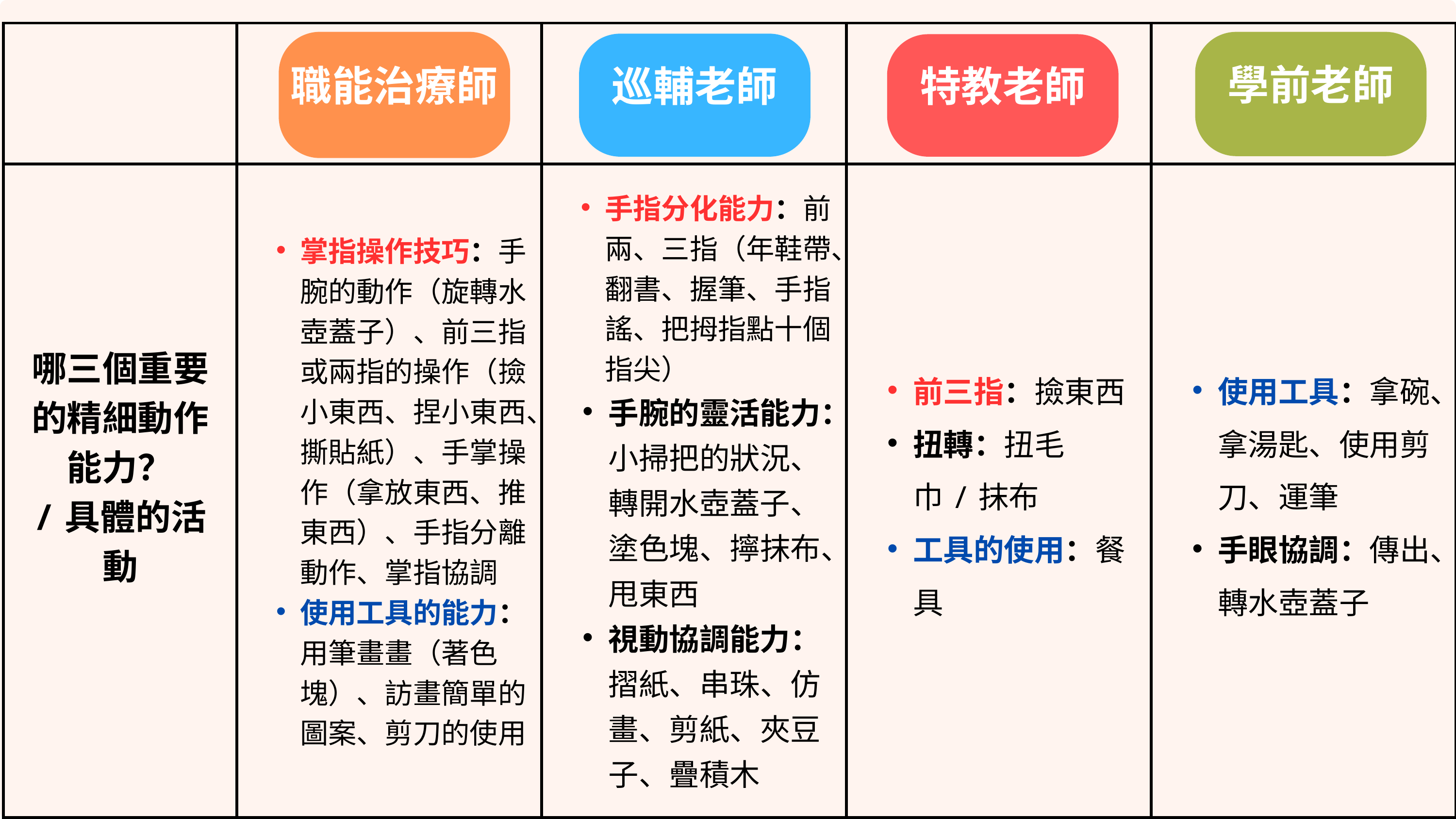

|  |  |  |  |  |
| --- | --- | --- | --- | --- |
| 哪三個重要的精細動作能力？ /具體的活動 | 掌指操作技巧：手腕的動作（旋轉水壺蓋子）、前三指或兩指的操作（撿小東西、捏小東西、撕貼紙）、手掌操作（拿放東西、推東西）、手指分離動作、掌指協調 使用工具的能力：用筆畫畫（著色塊）、訪畫簡單的圖案、剪刀的使用 | 手指分化能力：前兩、三指（年鞋帶、翻書、握筆、手指謠、把拇指點十個指尖） 手腕的靈活能力：小掃把的狀況、轉開水壺蓋子、塗色塊、擰抹布、甩東西 視動協調能力：摺紙、串珠、仿畫、剪紙、夾豆子、疊積木 | 前三指：撿東西 扭轉：扭毛巾/抹布 工具的使用：餐具 | 使用工具：拿碗、拿湯匙、使用剪刀、運筆 手眼協調：傳出、轉水壺蓋子 |
| 哪三個重要的精細動作能力？ /具體的活動 | 掌指操作技巧：手腕的動作（旋轉水壺蓋子）、前三指或兩指的操作（撿小東西、捏小東西、撕貼紙）、手掌操作（拿放東西、推東西）、手指分離動作、掌指協調 使用工具的能力：用筆畫畫（著色塊）、訪畫簡單的圖案、剪刀的使用 | 手指分化能力：前兩、三指（年鞋帶、翻書、握筆、手指謠、把拇指點十個指尖） 手腕的靈活能力：小掃把的狀況、轉開水壺蓋子、塗色塊、擰抹布、甩東西 視動協調能力：摺紙、串珠、仿畫、剪紙、夾豆子、疊積木 | 前三指：撿東西 扭轉：扭毛巾/抹布 工具的使用：餐具 | 使用工具：拿碗、拿湯匙、使用剪刀、運筆 手眼協調：傳出、轉水壺蓋子 |
| 哪三個重要的精細動作能力？ /具體的活動 | 掌指操作技巧：手腕的動作（旋轉水壺蓋子）、前三指或兩指的操作（撿小東西、捏小東西、撕貼紙）、手掌操作（拿放東西、推東西）、手指分離動作、掌指協調 使用工具的能力：用筆畫畫（著色塊）、訪畫簡單的圖案、剪刀的使用 | 手指分化能力：前兩、三指（年鞋帶、翻書、握筆、手指謠、把拇指點十個指尖） 手腕的靈活能力：小掃把的狀況、轉開水壺蓋子、塗色塊、擰抹布、甩東西 視動協調能力：摺紙、串珠、仿畫、剪紙、夾豆子、疊積木 | 前三指：撿東西 扭轉：扭毛巾/抹布 工具的使用：餐具 | 使用工具：拿碗、拿湯匙、使用剪刀、運筆 手眼協調：傳出、轉水壺蓋子 |
| 哪三個重要的精細動作能力？ /具體的活動 | 掌指操作技巧：手腕的動作（旋轉水壺蓋子）、前三指或兩指的操作（撿小東西、捏小東西、撕貼紙）、手掌操作（拿放東西、推東西）、手指分離動作、掌指協調 使用工具的能力：用筆畫畫（著色塊）、訪畫簡單的圖案、剪刀的使用 | 手指分化能力：前兩、三指（年鞋帶、翻書、握筆、手指謠、把拇指點十個指尖） 手腕的靈活能力：小掃把的狀況、轉開水壺蓋子、塗色塊、擰抹布、甩東西 視動協調能力：摺紙、串珠、仿畫、剪紙、夾豆子、疊積木 | 前三指：撿東西 扭轉：扭毛巾/抹布 工具的使用：餐具 | 使用工具：拿碗、拿湯匙、使用剪刀、運筆 手眼協調：傳出、轉水壺蓋子 |

職能治療師

學前老師

巡輔老師

特教老師